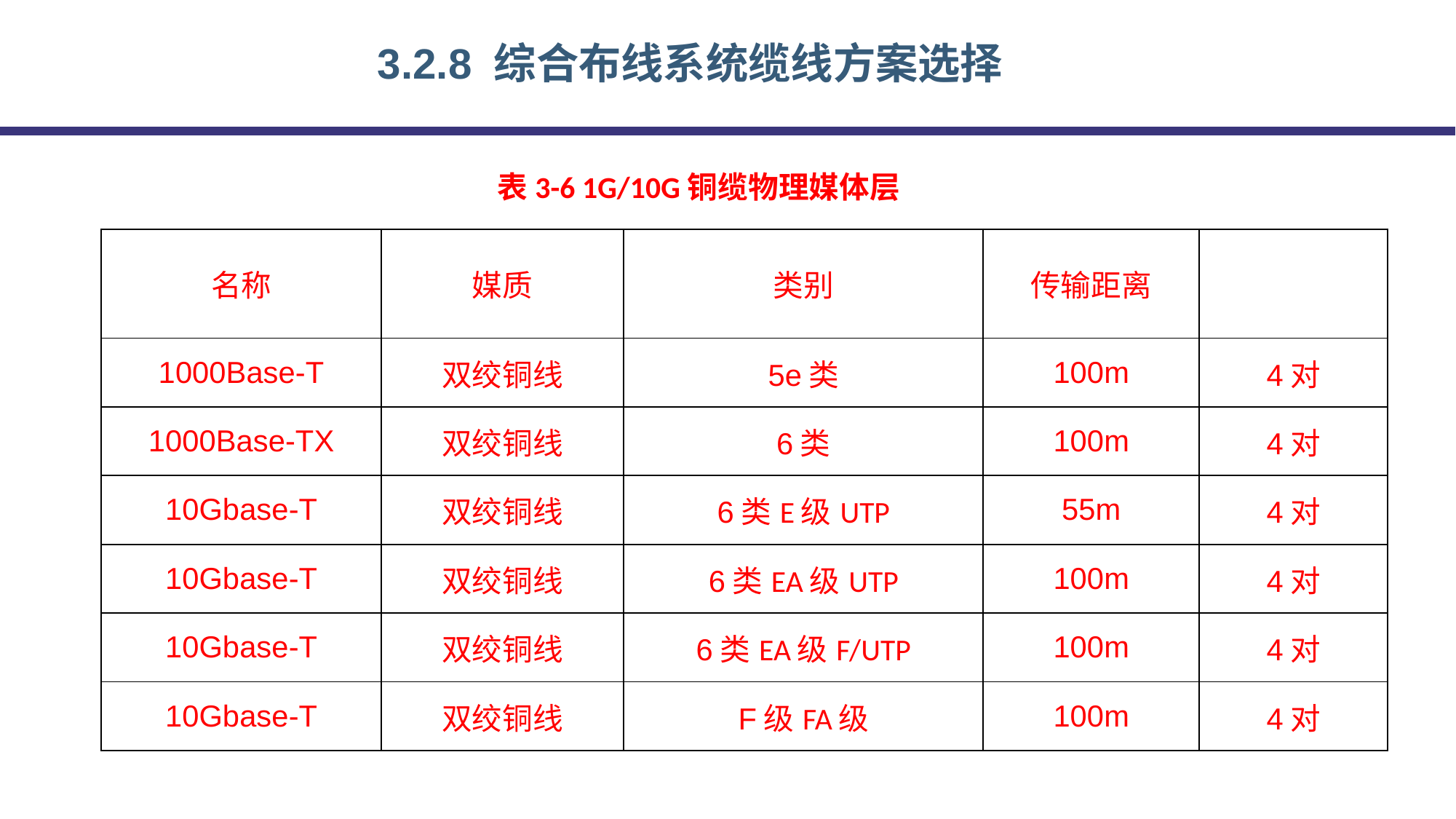

3.2.8 综合布线系统缆线方案选择
表3-6 1G/10G铜缆物理媒体层
| 名称 | 媒质 | 类别 | 传输距离 |  |
| --- | --- | --- | --- | --- |
| 1000Base-T | 双绞铜线 | 5e类 | 100m | 4对 |
| 1000Base-TX | 双绞铜线 | 6类 | 100m | 4对 |
| 10Gbase-T | 双绞铜线 | 6类E级UTP | 55m | 4对 |
| 10Gbase-T | 双绞铜线 | 6类EA级UTP | 100m | 4对 |
| 10Gbase-T | 双绞铜线 | 6类EA级F/UTP | 100m | 4对 |
| 10Gbase-T | 双绞铜线 | F级FA级 | 100m | 4对 |